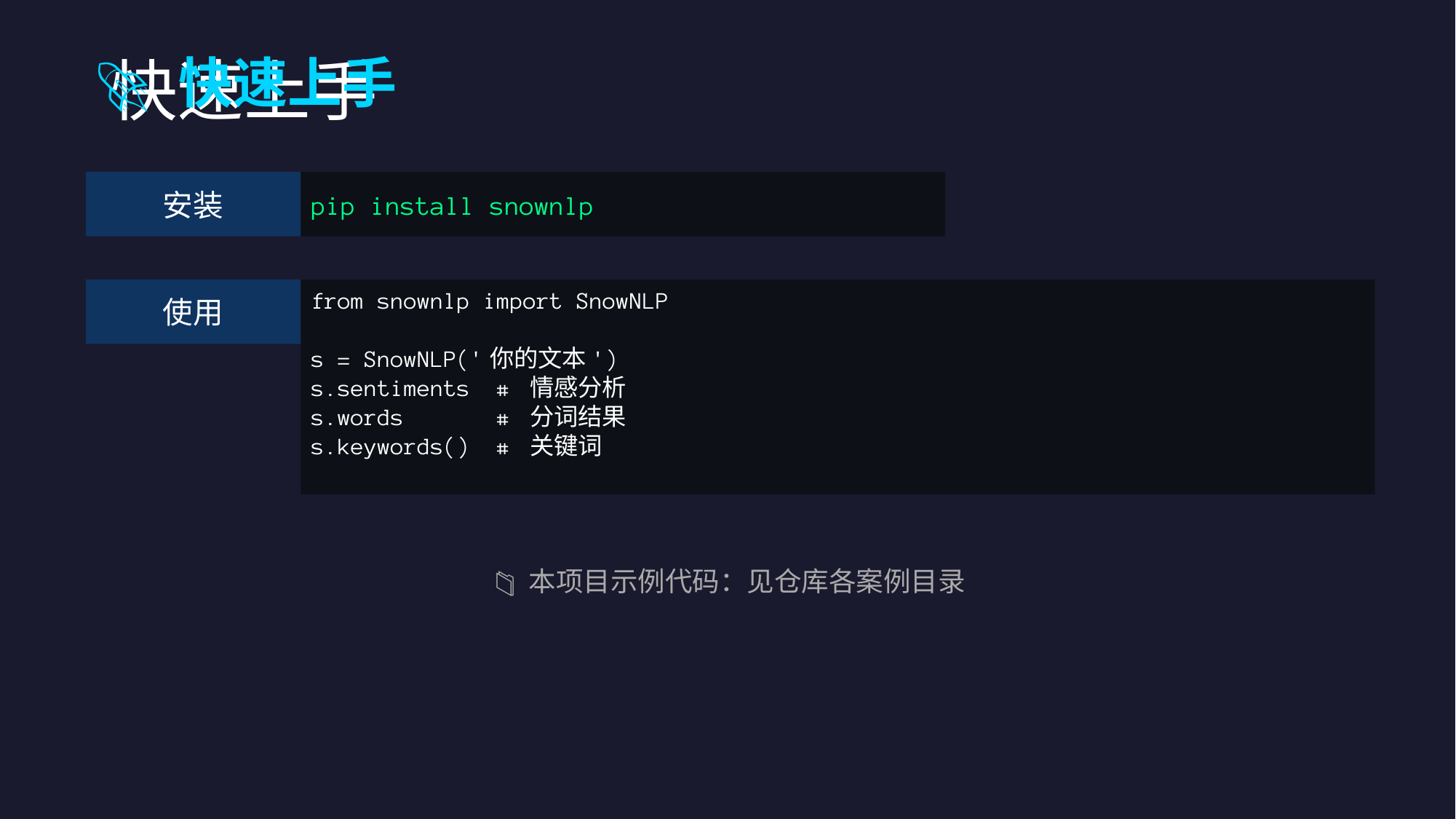

🚀 快速上手
# 快速上手
安装
pip install snownlp
使用
from snownlp import SnowNLP

s = SnowNLP('你的文本')
s.sentiments  # 情感分析
s.words       # 分词结果
s.keywords()  # 关键词
📁 本项目示例代码：见仓库各案例目录